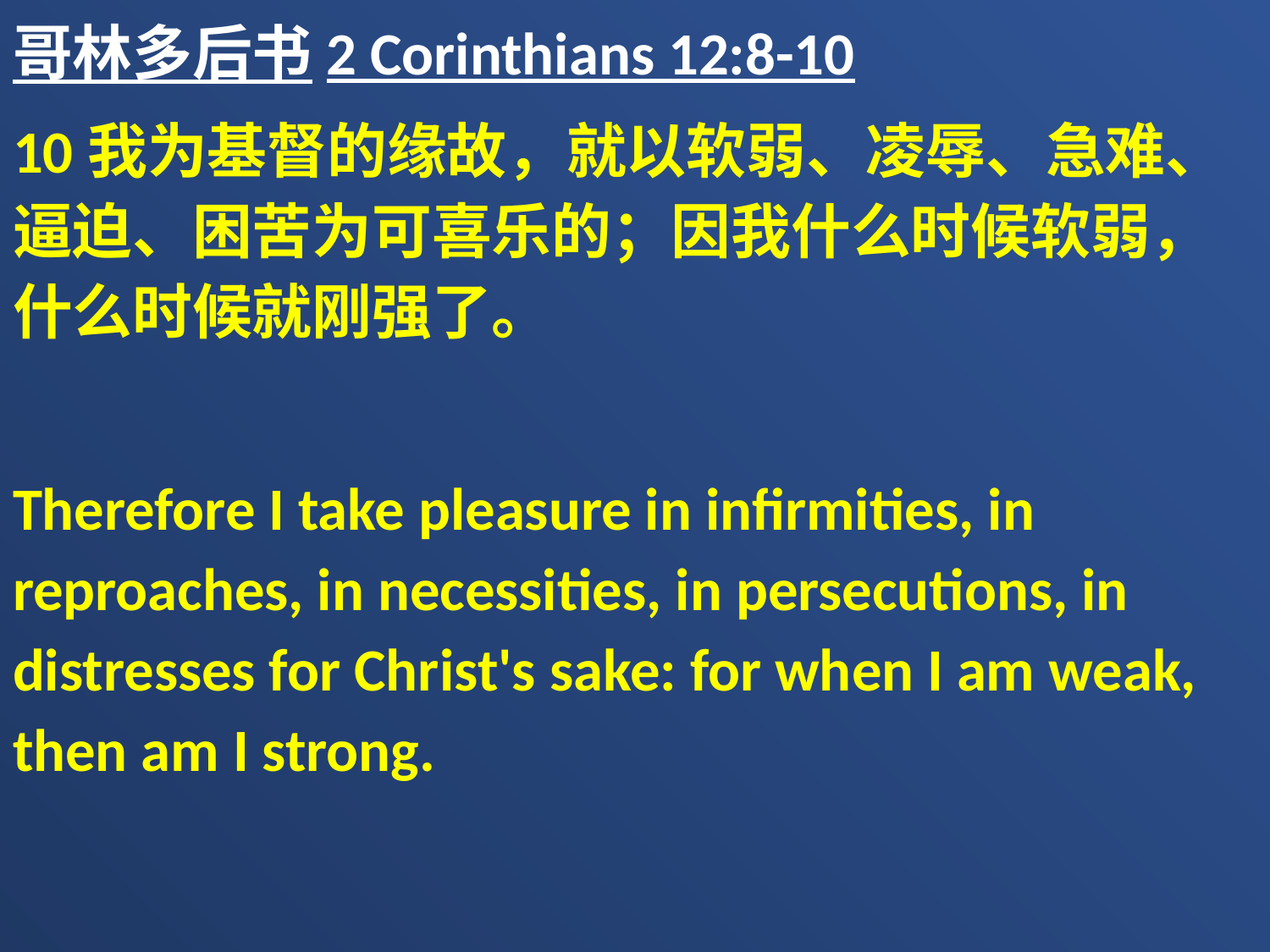

哥林多后书2 Corinthians 12:8-10
10我为基督的缘故，就以软弱、凌辱、急难、逼迫、困苦为可喜乐的；因我什么时候软弱，什么时候就刚强了。

Therefore I take pleasure in infirmities, in reproaches, in necessities, in persecutions, in distresses for Christ's sake: for when I am weak, then am I strong.